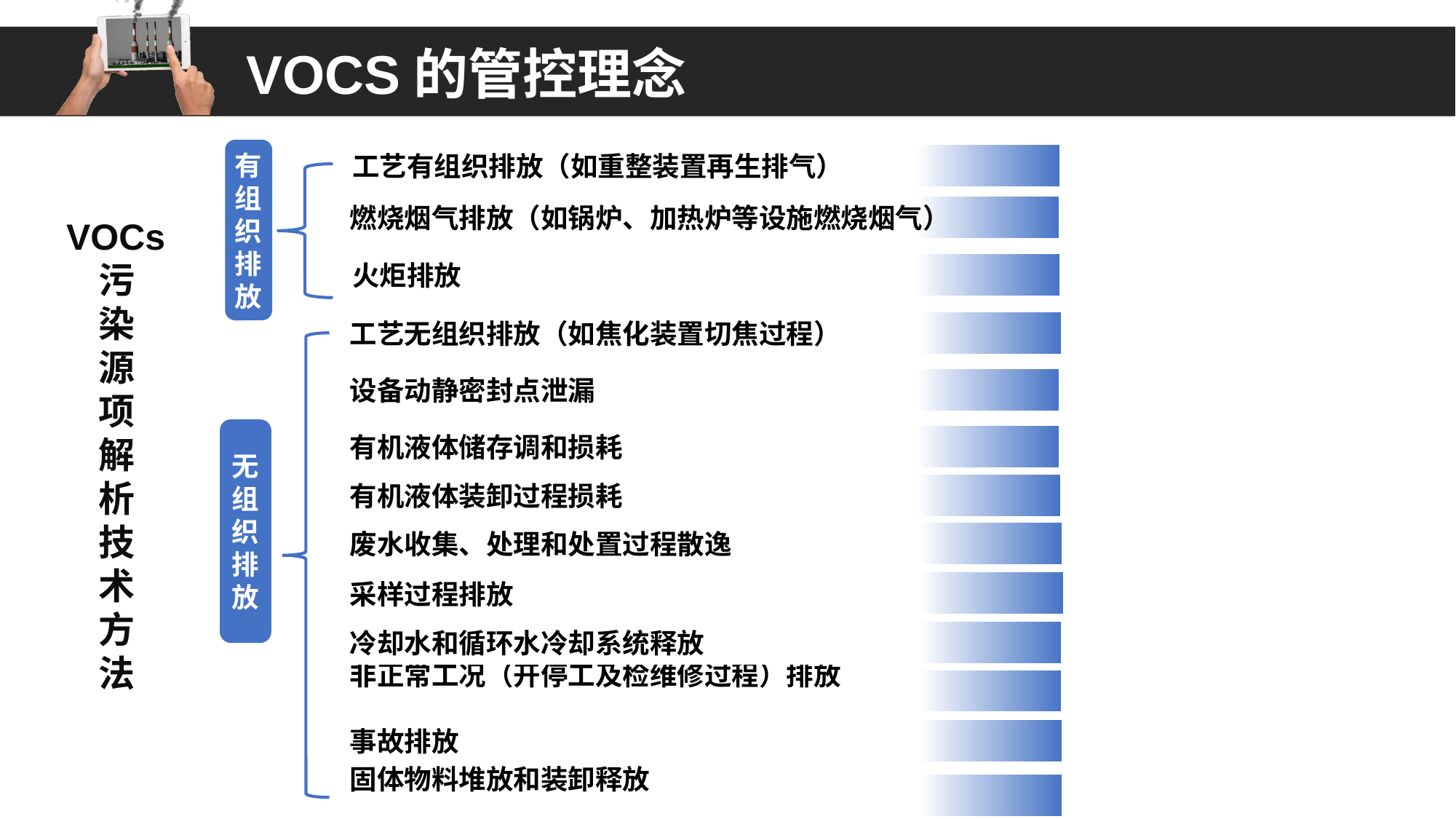

VOCs的管控理念
有组织排放
工艺有组织排放（如重整装置再生排气）

燃烧烟气排放（如锅炉、加热炉等设施燃烧烟气）
VOCs污
染
源
项
解
析
技
术
方
法
火炬排放
工艺无组织排放（如焦化装置切焦过程）

无组织排放
采样过程排放
冷却水和循环水冷却系统释放
非正常工况（开停工及检维修过程）排放
设备动静密封点泄漏
有机液体储存调和损耗
有机液体装卸过程损耗
废水收集、处理和处置过程散逸
事故排放
固体物料堆放和装卸释放